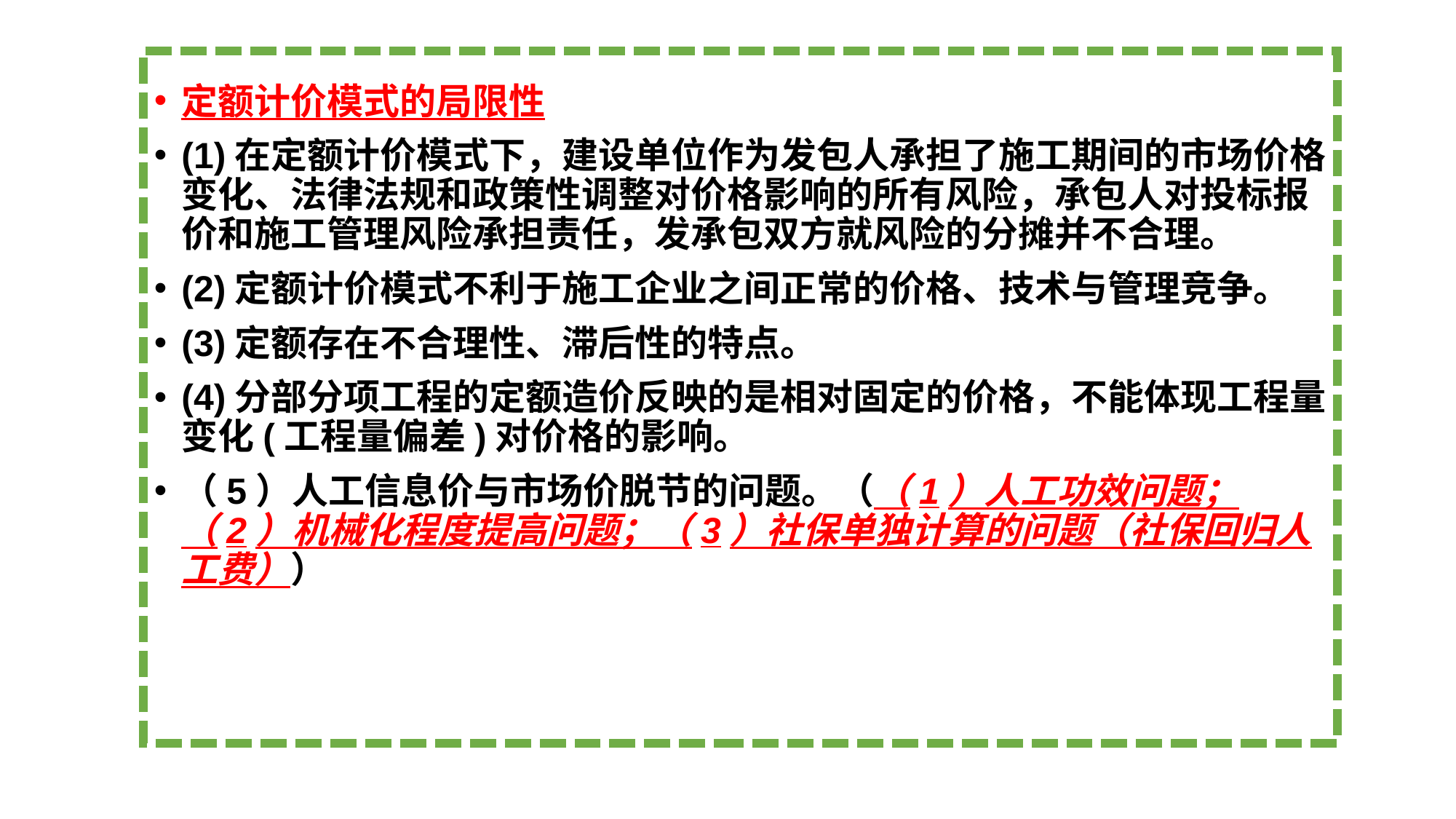

定额计价模式的局限性
(1)在定额计价模式下，建设单位作为发包人承担了施工期间的市场价格变化、法律法规和政策性调整对价格影响的所有风险，承包人对投标报价和施工管理风险承担责任，发承包双方就风险的分摊并不合理。
(2)定额计价模式不利于施工企业之间正常的价格、技术与管理竞争。
(3)定额存在不合理性、滞后性的特点。
(4)分部分项工程的定额造价反映的是相对固定的价格，不能体现工程量变化(工程量偏差)对价格的影响。
（5）人工信息价与市场价脱节的问题。（（1）人工功效问题；（2）机械化程度提高问题；（3）社保单独计算的问题（社保回归人工费））